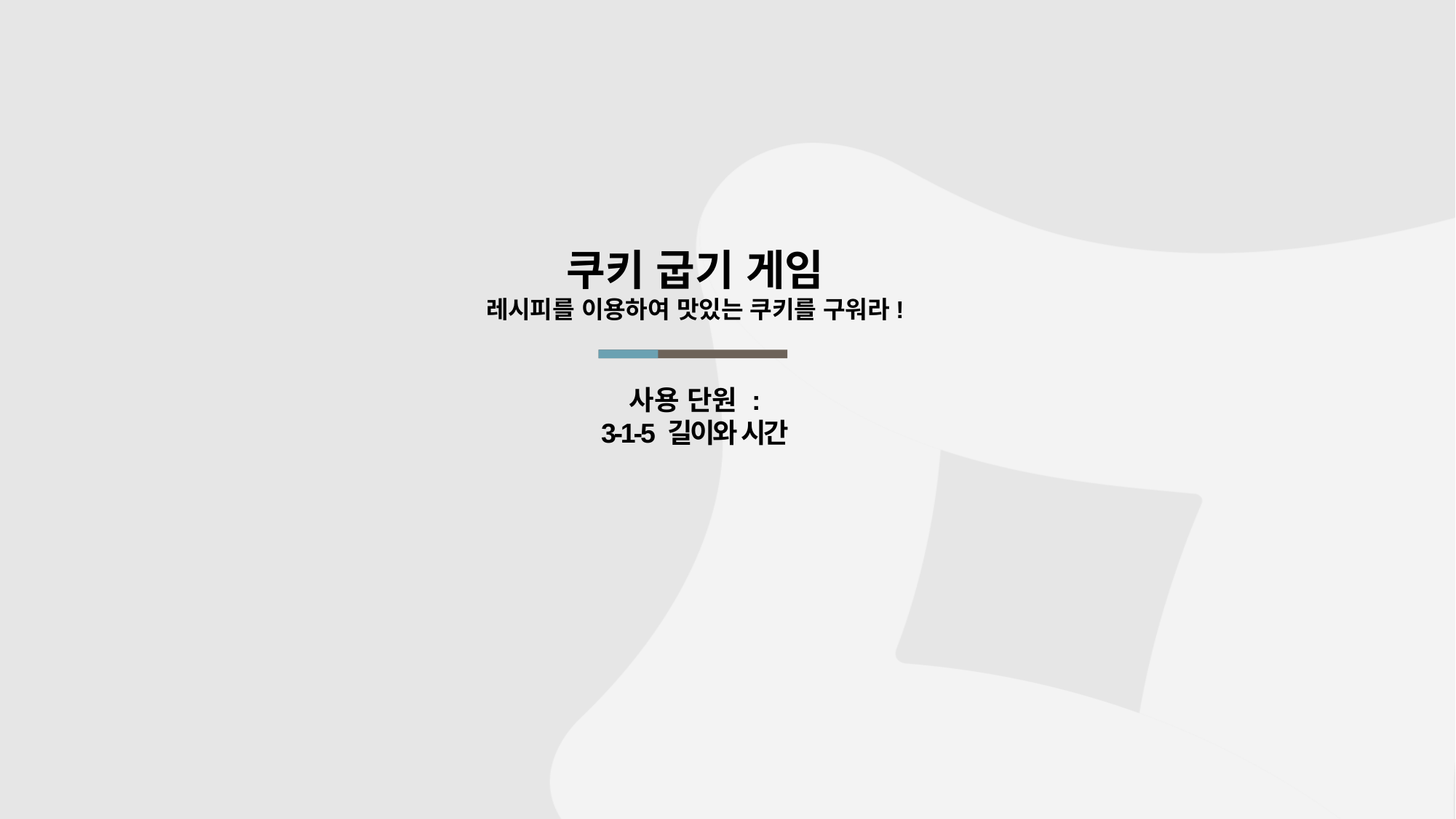

쿠키 굽기 게임
레시피를 이용하여 맛있는 쿠키를 구워라!
# 사용 단원 : 3-1-5 길이와 시간